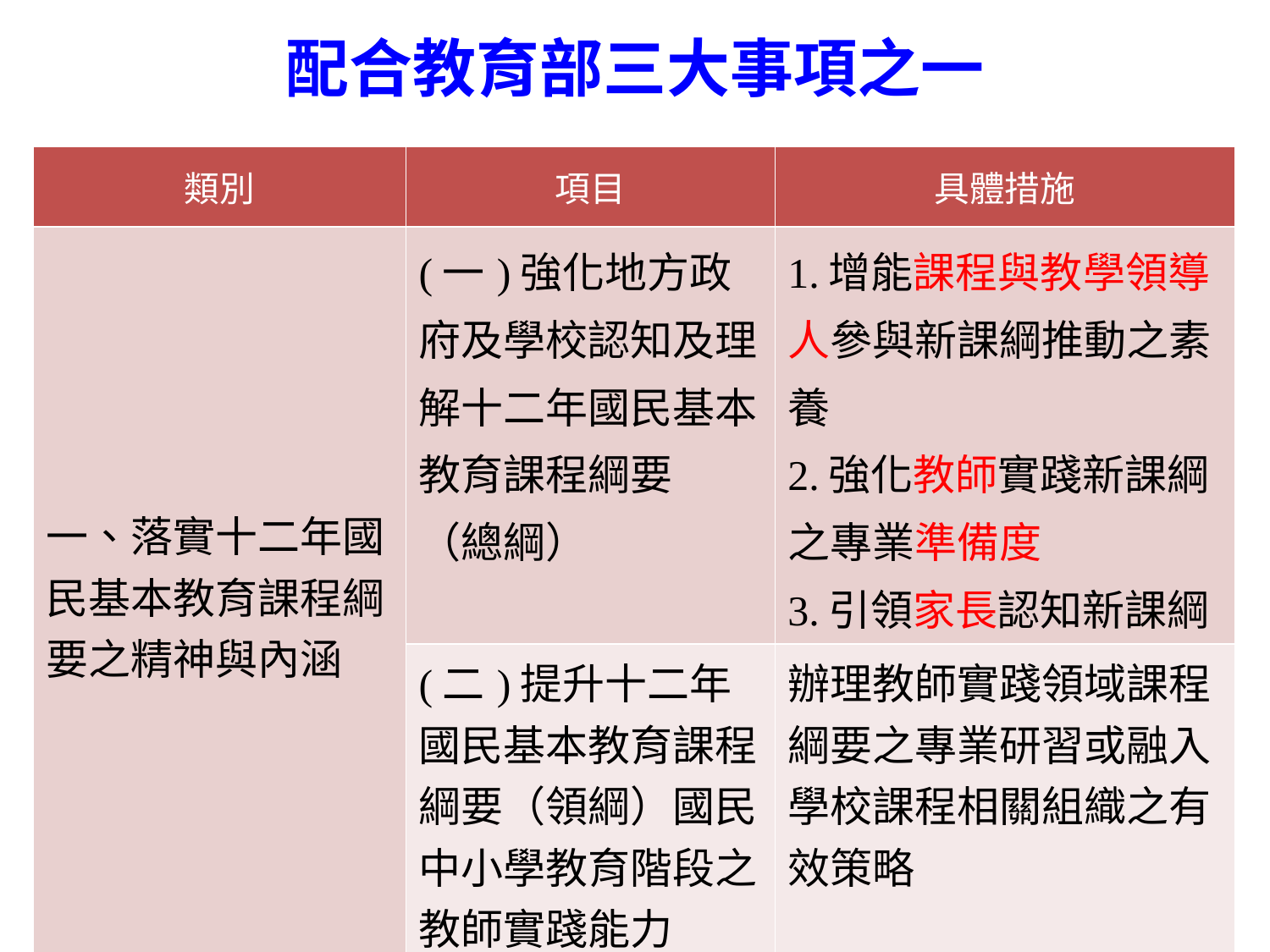

# 配合教育部三大事項之一
| 類別 | 項目 | 具體措施 |
| --- | --- | --- |
| 一、落實十二年國民基本教育課程綱要之精神與內涵 | (一)強化地方政府及學校認知及理解十二年國民基本教育課程綱要 （總綱） | 1.增能課程與教學領導人參與新課綱推動之素養 2.強化教師實踐新課綱之專業準備度 3.引領家長認知新課綱 |
|  | (二)提升十二年國民基本教育課程綱要（領綱）國民中小學教育階段之教師實踐能力 | 辦理教師實踐領域課程綱要之專業研習或融入學校課程相關組織之有效策略 |